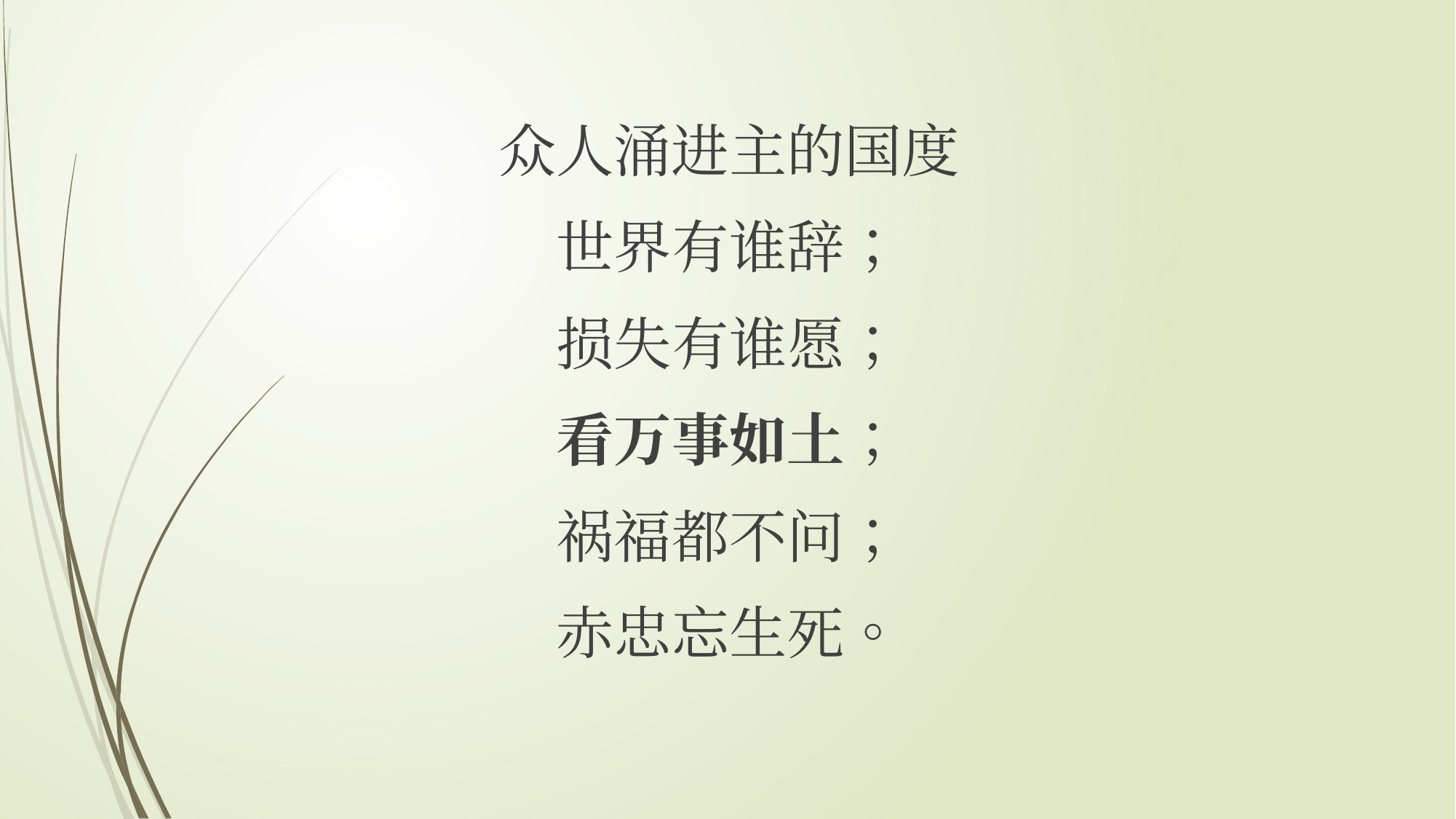

众人涌进主的国度
世界有谁辞；
损失有谁愿；
看万事如土；
祸福都不问；
赤忠忘生死。